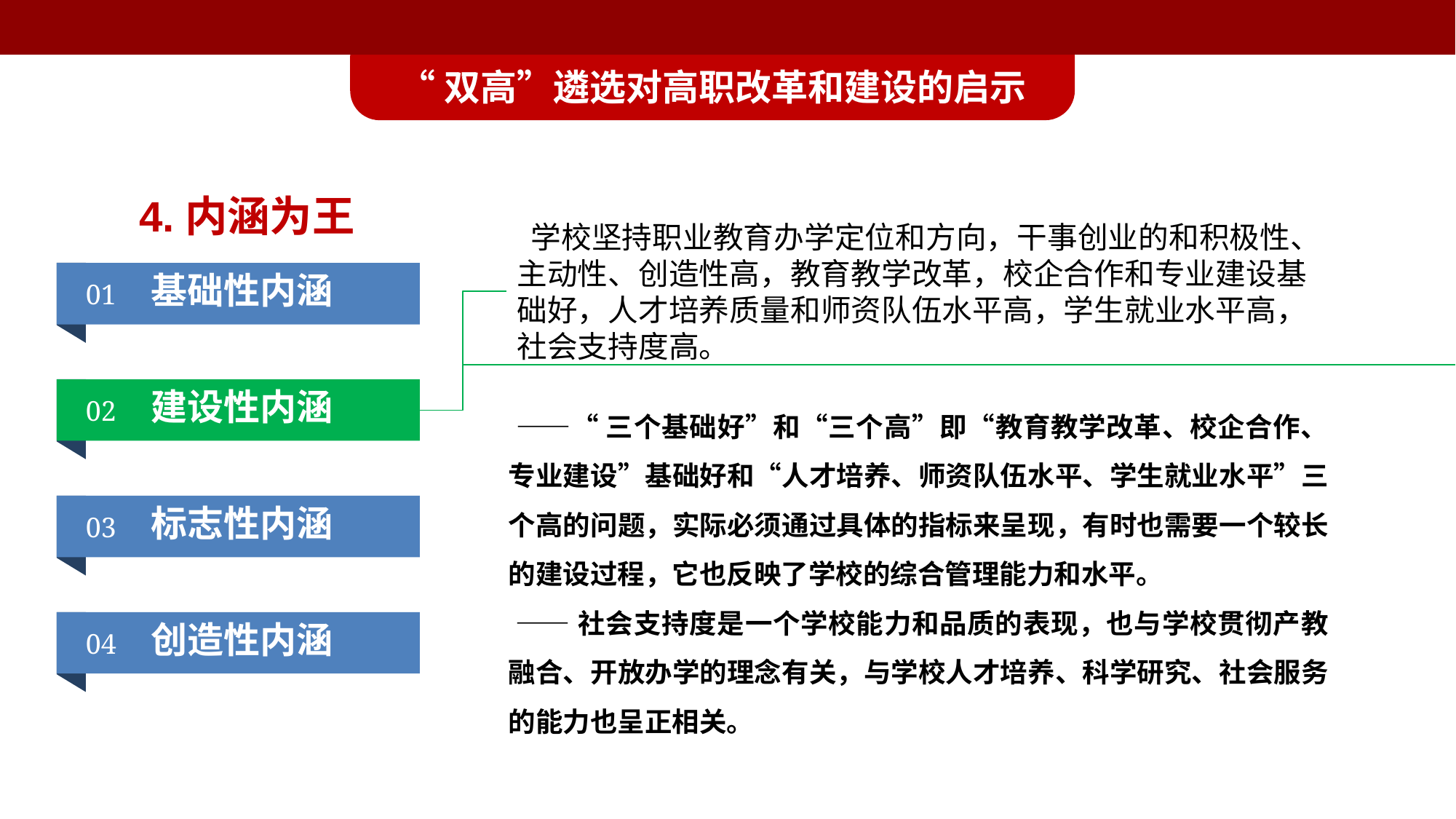

“双高”遴选对高职改革和建设的启示
4.内涵为王
 学校坚持职业教育办学定位和方向，干事创业的和积极性、主动性、创造性高，教育教学改革，校企合作和专业建设基础好，人才培养质量和师资队伍水平高，学生就业水平高，社会支持度高。

基础性内涵
01

建设性内涵
02
标志性内涵

03
创造性内涵

04
 ——“三个基础好”和“三个高”即“教育教学改革、校企合作、专业建设”基础好和“人才培养、师资队伍水平、学生就业水平”三个高的问题，实际必须通过具体的指标来呈现，有时也需要一个较长的建设过程，它也反映了学校的综合管理能力和水平。
 ——社会支持度是一个学校能力和品质的表现，也与学校贯彻产教融合、开放办学的理念有关，与学校人才培养、科学研究、社会服务的能力也呈正相关。